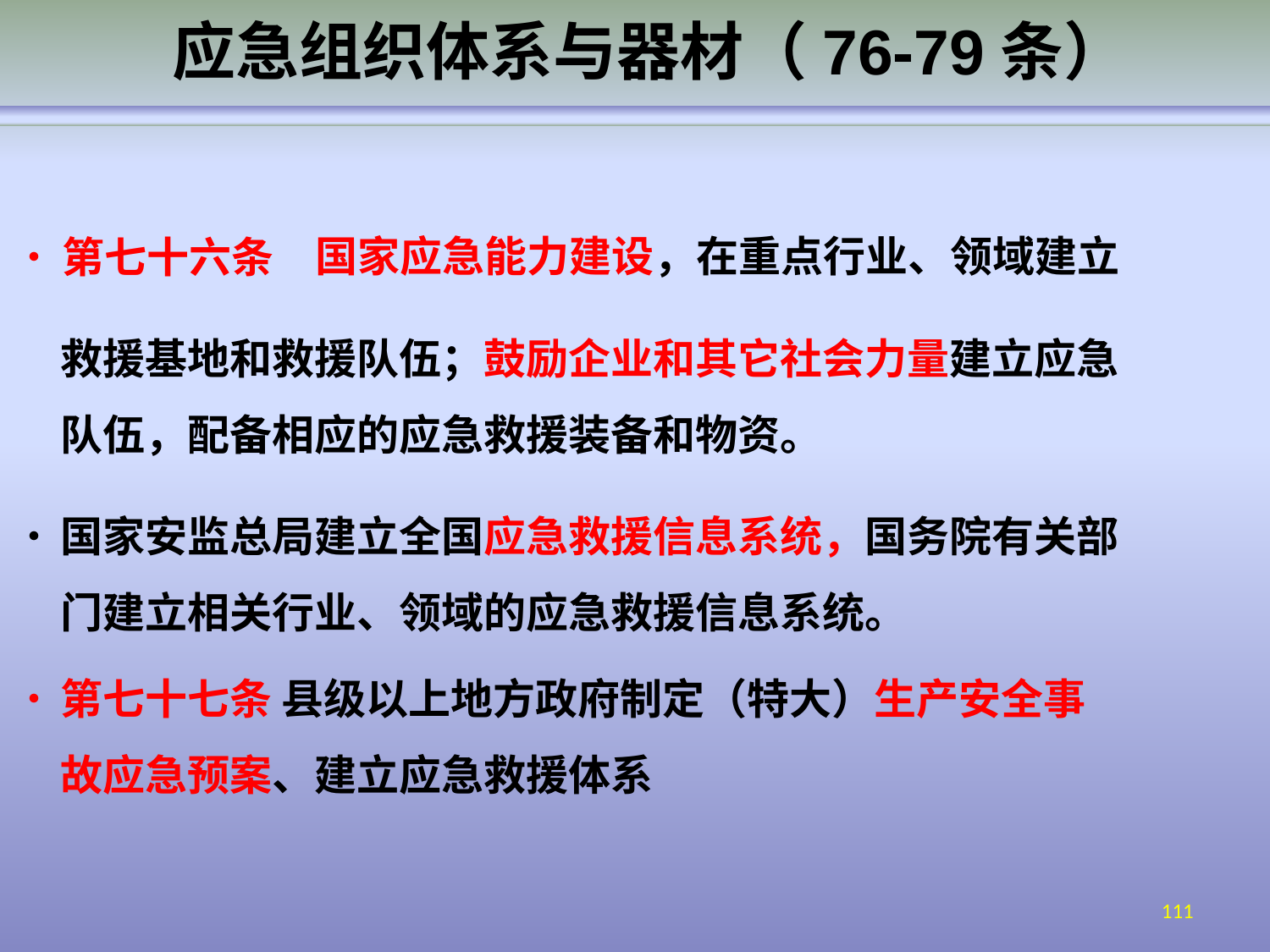

# 应急组织体系与器材（76-79条）
•	第七十六条
国家应急能力建设，在重点行业、领域建立
救援基地和救援队伍；鼓励企业和其它社会力量建立应急 队伍，配备相应的应急救援装备和物资。
•	国家安监总局建立全国应急救援信息系统，国务院有关部 门建立相关行业、领域的应急救援信息系统。
•	第七十七条 县级以上地方政府制定（特大）生产安全事 故应急预案、建立应急救援体系
111